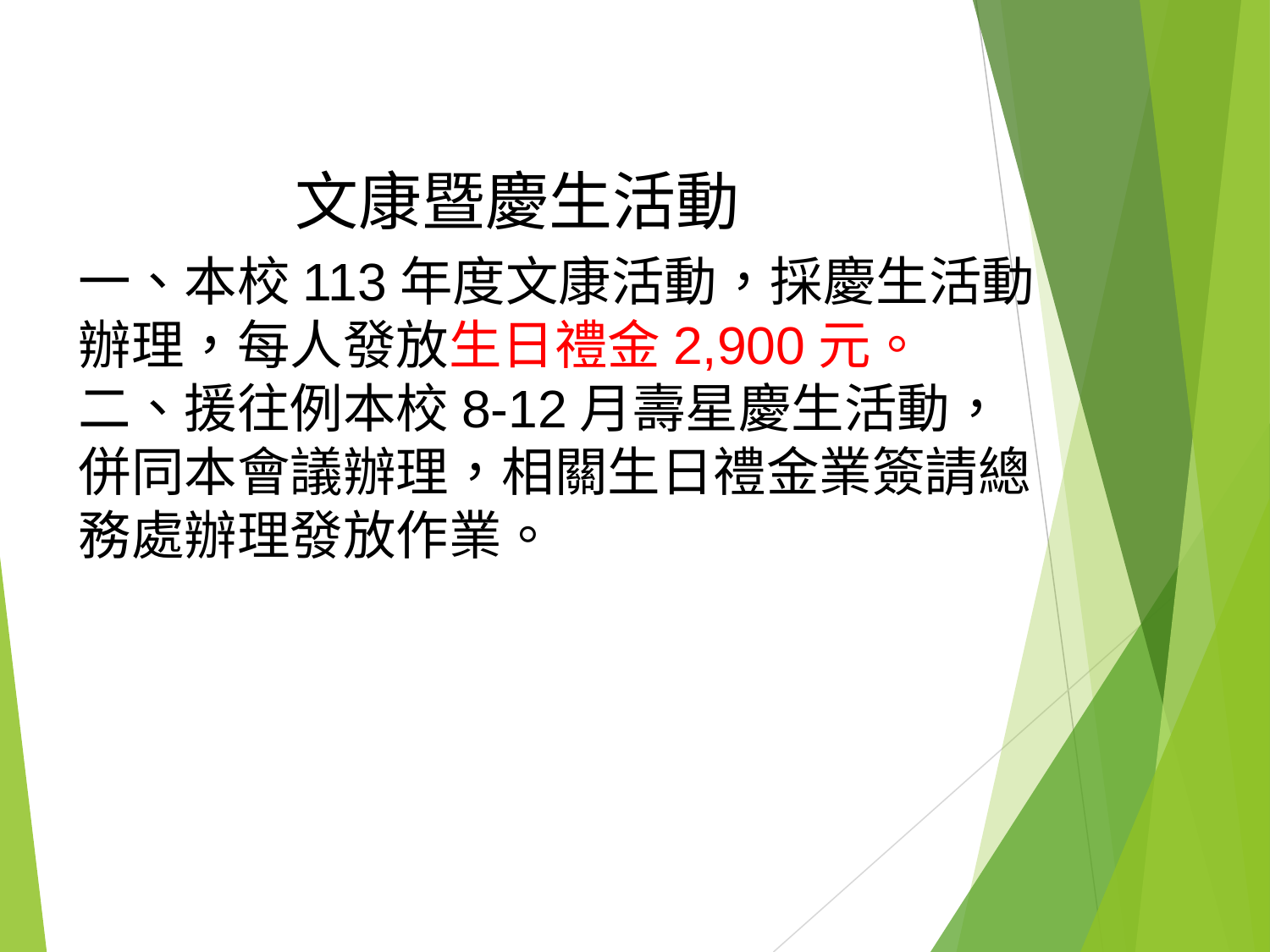

文康暨慶生活動
一、本校113年度文康活動，採慶生活動辦理，每人發放生日禮金2,900元。
二、援往例本校8-12月壽星慶生活動，併同本會議辦理，相關生日禮金業簽請總務處辦理發放作業。